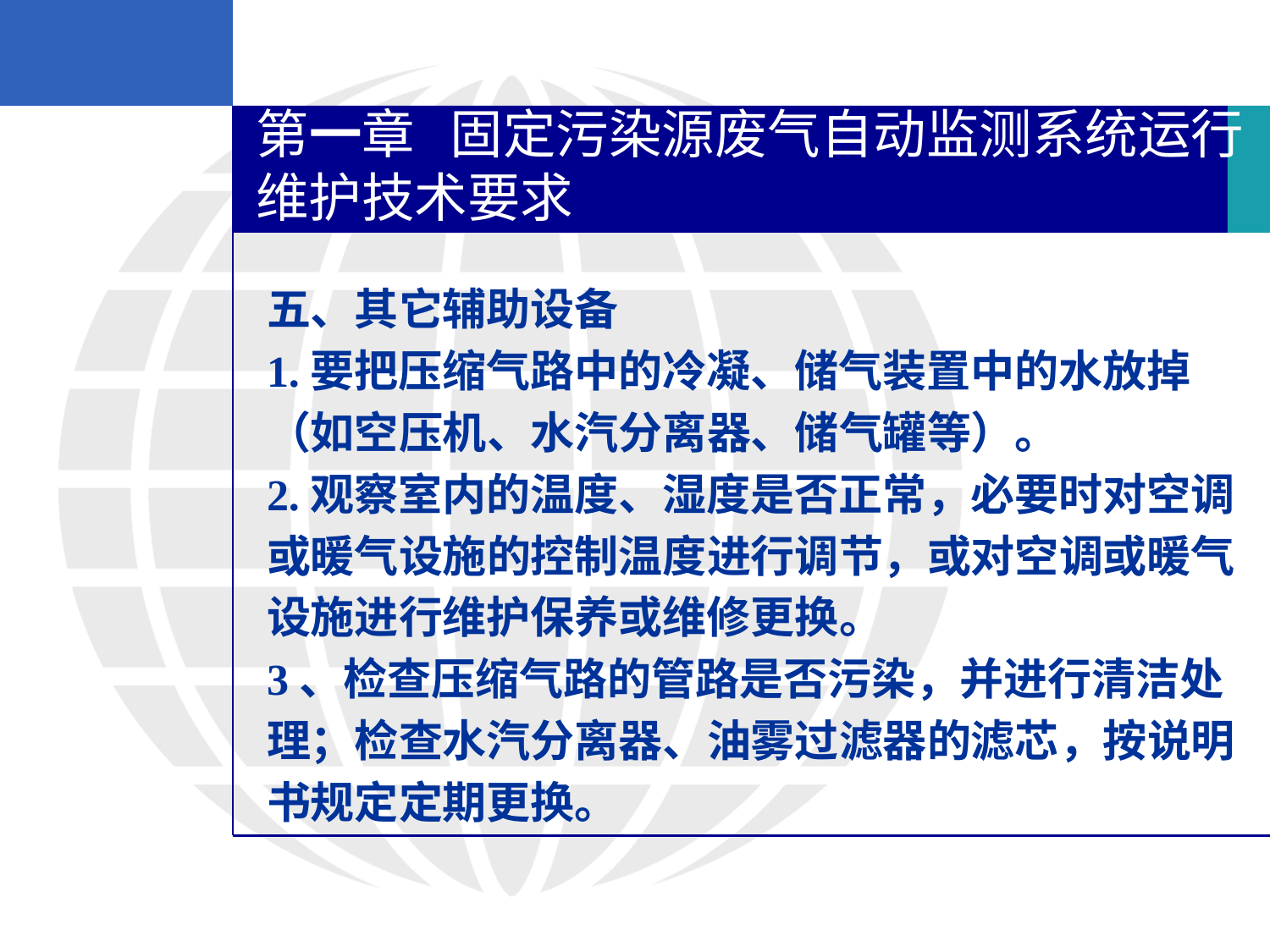

第一章   固定污染源废气自动监测系统运行维护技术要求
五、其它辅助设备
1.要把压缩气路中的冷凝、储气装置中的水放掉
（如空压机、水汽分离器、储气罐等）。
2.观察室内的温度、湿度是否正常，必要时对空调
或暖气设施的控制温度进行调节，或对空调或暖气
设施进行维护保养或维修更换。
3、检查压缩气路的管路是否污染，并进行清洁处
理；检查水汽分离器、油雾过滤器的滤芯，按说明
书规定定期更换。